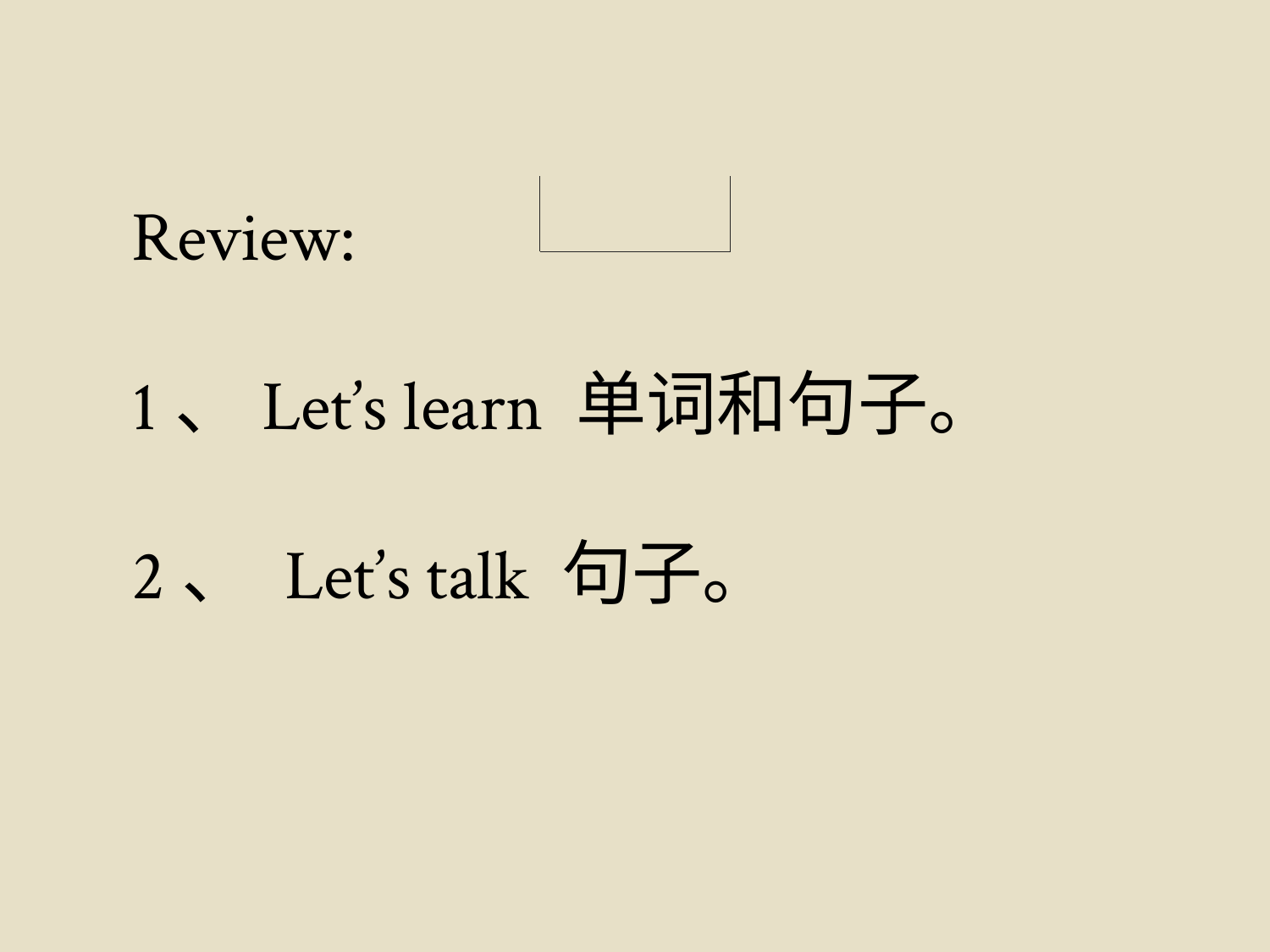

Review:
1、Let’s learn 单词和句子。
2、 Let’s talk 句子。